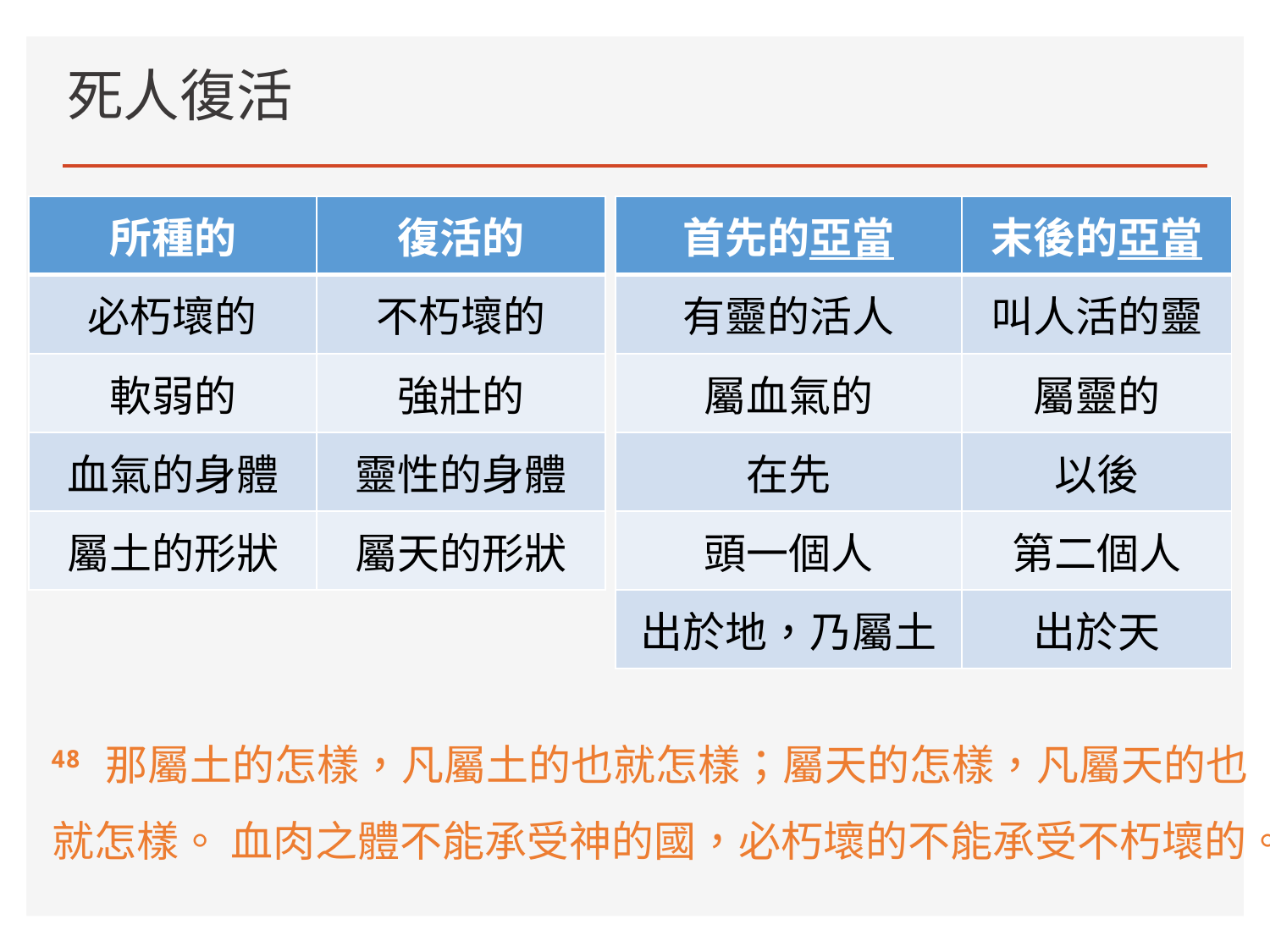

# 死人復活
| 所種的 | 復活的 |
| --- | --- |
| 必朽壞的 | 不朽壞的 |
| 軟弱的 | 強壯的 |
| 血氣的身體 | 靈性的身體 |
| 屬土的形狀 | 屬天的形狀 |
| 首先的亞當 | 末後的亞當 |
| --- | --- |
| 有靈的活人 | 叫人活的靈 |
| 屬血氣的 | 屬靈的 |
| 在先 | 以後 |
| 頭一個人 | 第二個人 |
| 出於地，乃屬土 | 出於天 |
48 那屬土的怎樣，凡屬土的也就怎樣；屬天的怎樣，凡屬天的也就怎樣。 血肉之體不能承受神的國，必朽壞的不能承受不朽壞的。